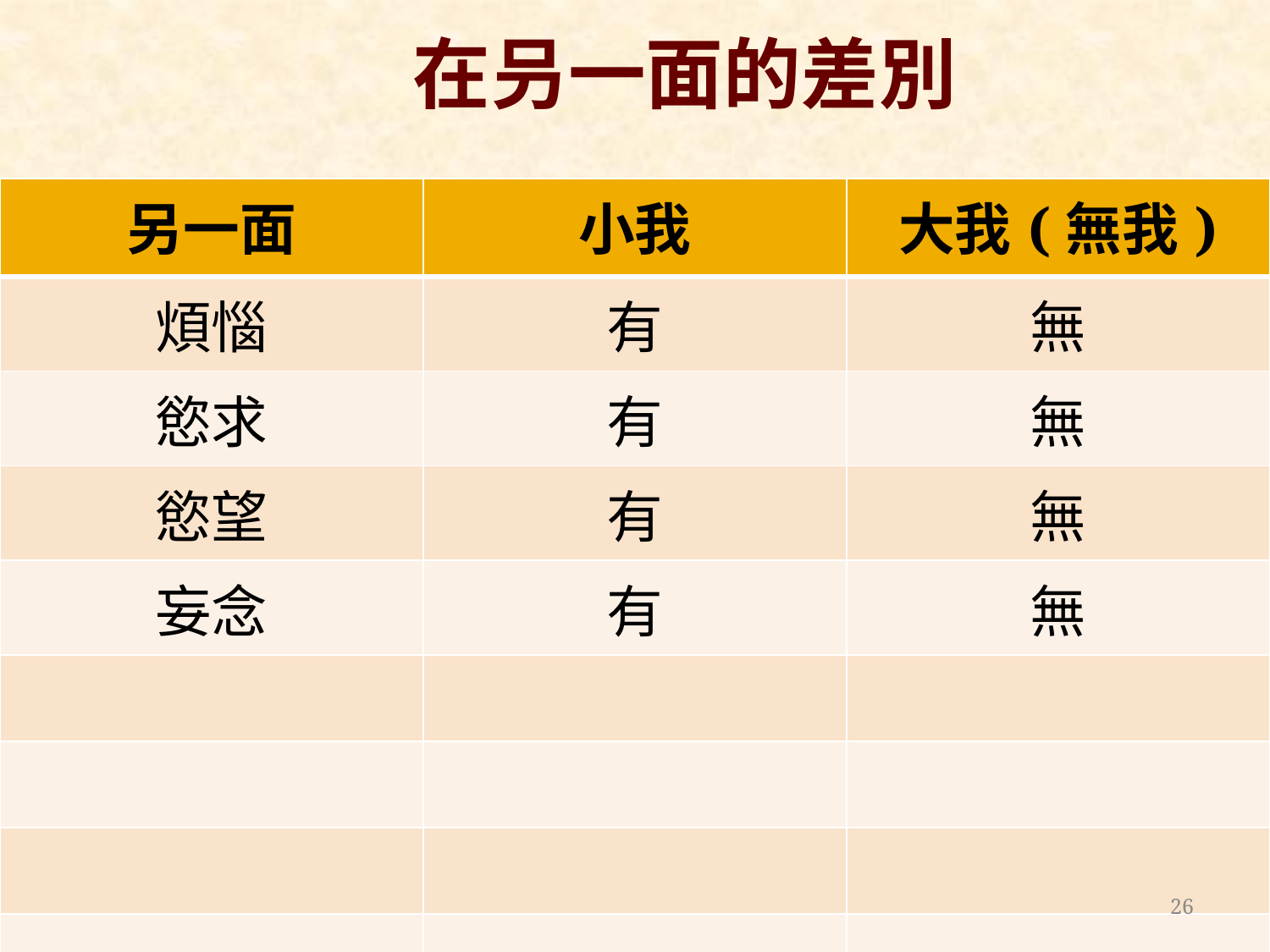

# 在叧一面的差別
| 另一面 | 小我 | 大我(無我) |
| --- | --- | --- |
| 煩惱 | 有 | 無 |
| 慾求 | 有 | 無 |
| 慾望 | 有 | 無 |
| 妄念 | 有 | 無 |
|  |  |  |
|  |  |  |
|  |  |  |
|  |  |  |
26